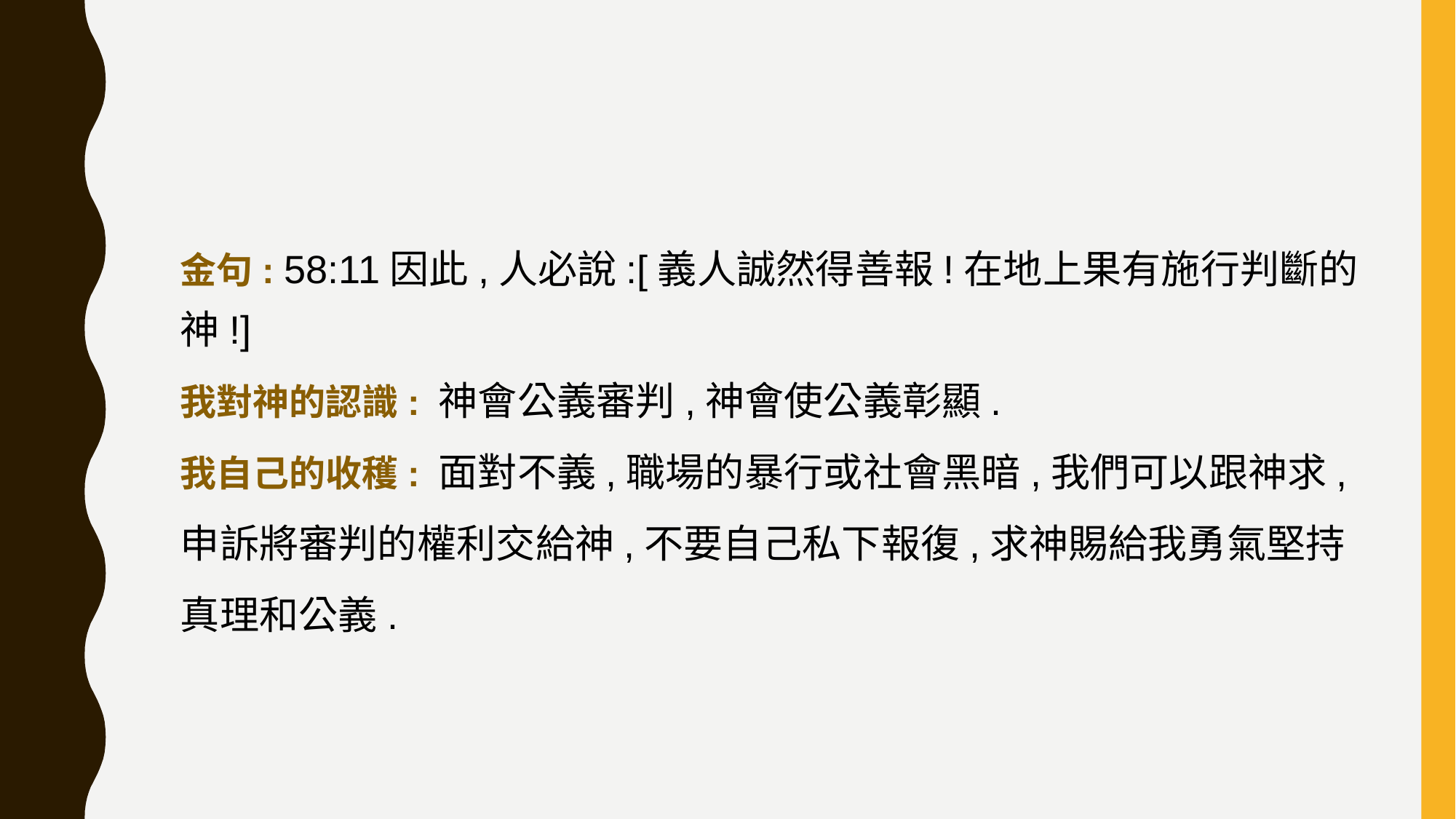

金句: 58:11因此,人必說:[義人誠然得善報!在地上果有施行判斷的神!]
我對神的認識: 神會公義審判,神會使公義彰顯.
我自己的收穫: 面對不義,職場的暴行或社會黑暗,我們可以跟神求,
申訴將審判的權利交給神,不要自己私下報復,求神賜給我勇氣堅持
真理和公義.